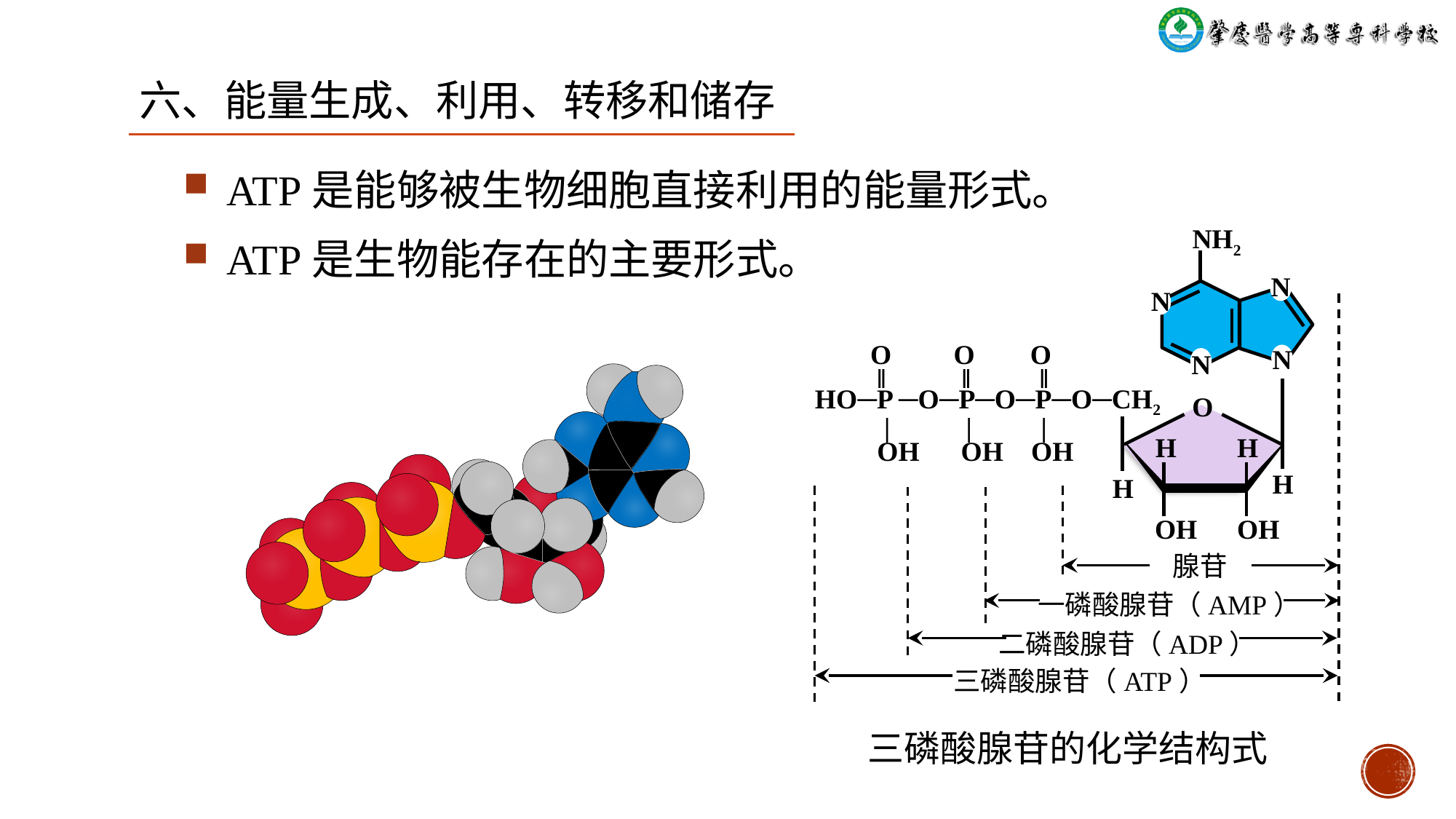

六、能量生成、利用、转移和储存
ATP是能够被生物细胞直接利用的能量形式。
ATP是生物能存在的主要形式。
NH2
N

N

N

        O         O        O
         ‖           ‖          ‖
HO─P ─O─P─O─P─O─CH2
          |           |          |
         OH      OH    OH
N

O

H
H

H
H
OH
OH
腺苷
一磷酸腺苷（AMP）
二磷酸腺苷（ADP）
三磷酸腺苷（ATP）
三磷酸腺苷的化学结构式